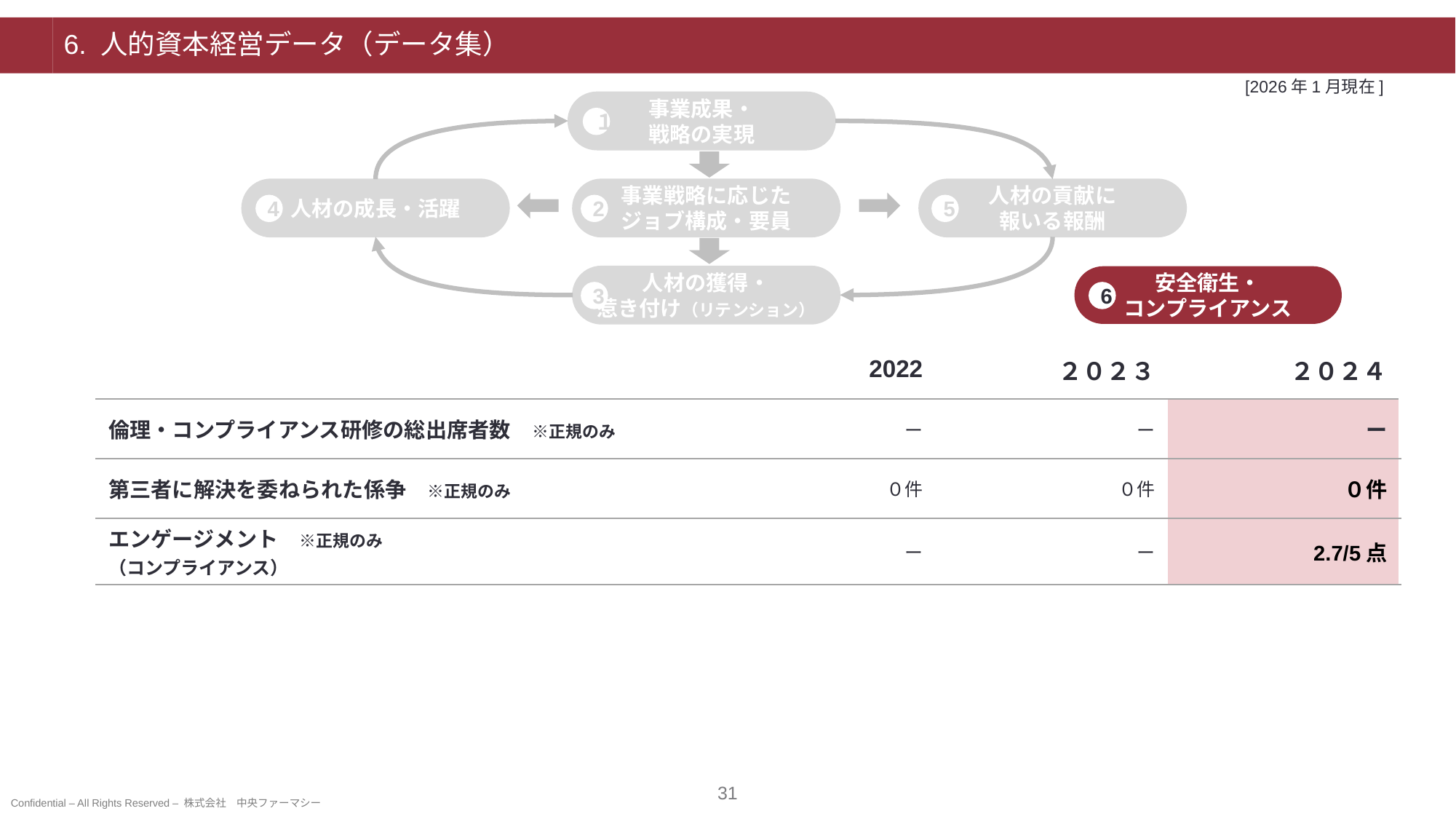

# 6. 人的資本経営データ（データ集）
[2026年1月現在]
事業成果・
戦略の実現
１

人材の貢献に
報いる報酬
人材の成長・活躍
事業戦略に応じた
ジョブ構成・要員

4
2
5

人材の獲得・
惹き付け（リテンション）
安全衛生・
コンプライアンス
3
6
|  |  | 2022 | ２０２３ | ２０２４ |
| --- | --- | --- | --- | --- |
|  | 倫理・コンプライアンス研修の総出席者数　※正規のみ | ー | ー | ー |
|  | 第三者に解決を委ねられた係争　※正規のみ | ０件 | ０件 | ０件 |
|  | エンゲージメント　※正規のみ （コンプライアンス） | ー | ー | 2.7/5点 |
31